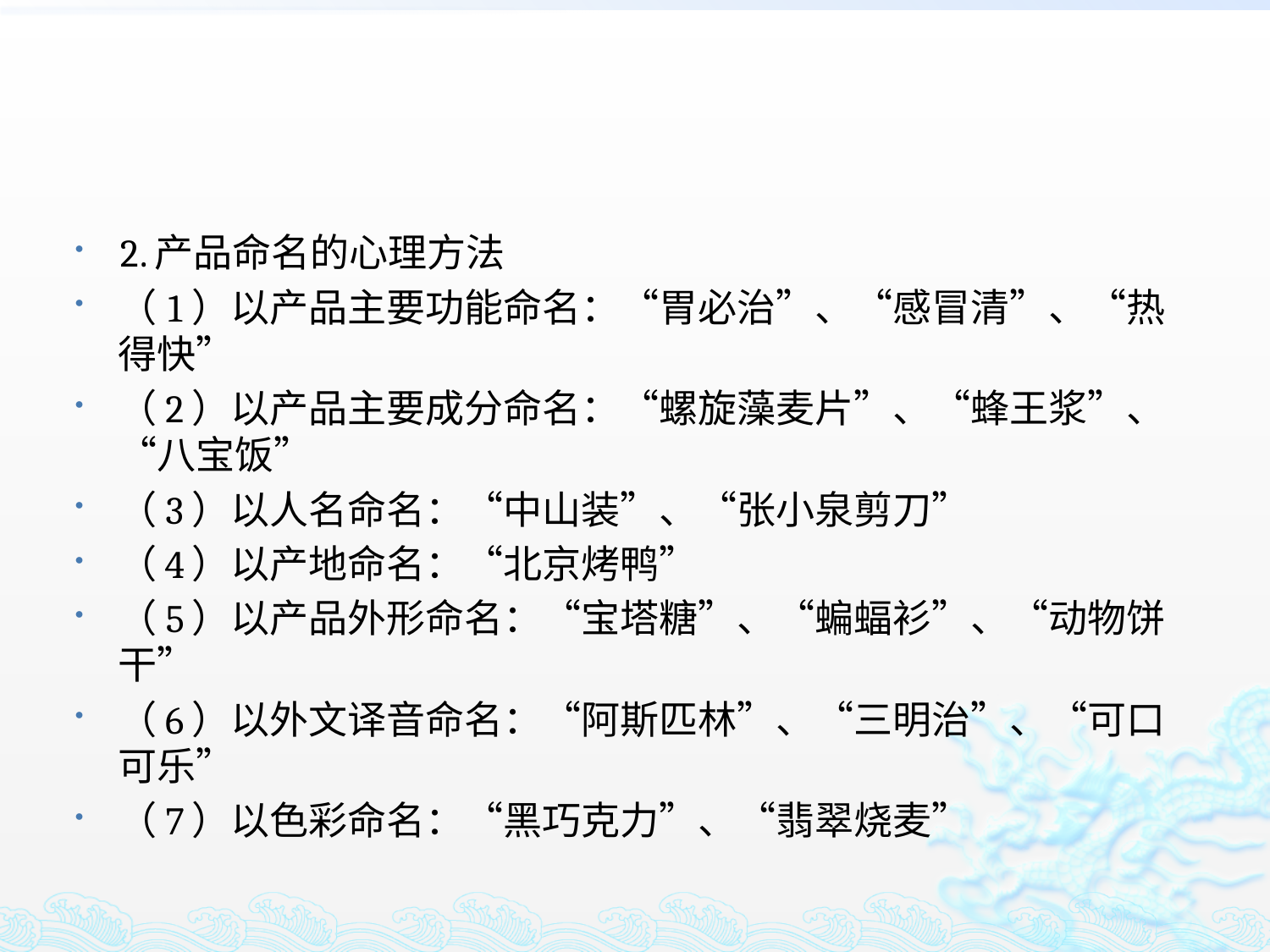

#
2.产品命名的心理方法
（1）以产品主要功能命名：“胃必治”、“感冒清”、“热得快”
（2）以产品主要成分命名：“螺旋藻麦片”、“蜂王浆”、“八宝饭”
（3）以人名命名：“中山装”、“张小泉剪刀”
（4）以产地命名：“北京烤鸭”
（5）以产品外形命名：“宝塔糖”、“蝙蝠衫”、“动物饼干”
（6）以外文译音命名：“阿斯匹林”、“三明治”、“可口可乐”
（7）以色彩命名：“黑巧克力”、“翡翠烧麦”